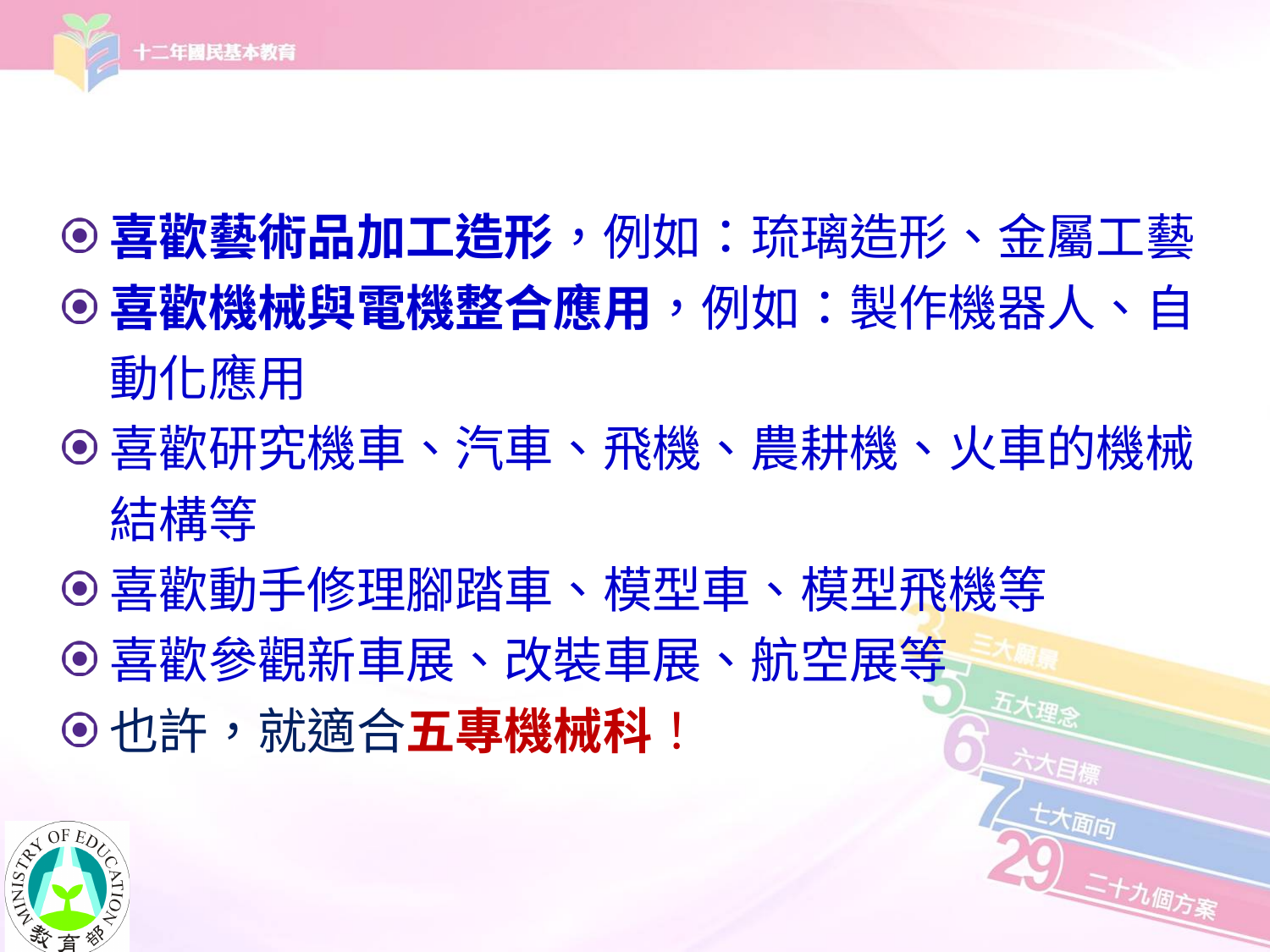

喜歡藝術品加工造形，例如：琉璃造形、金屬工藝
喜歡機械與電機整合應用，例如：製作機器人、自動化應用
喜歡研究機車、汽車、飛機、農耕機、火車的機械結構等
喜歡動手修理腳踏車、模型車、模型飛機等
喜歡參觀新車展、改裝車展、航空展等
也許，就適合五專機械科！